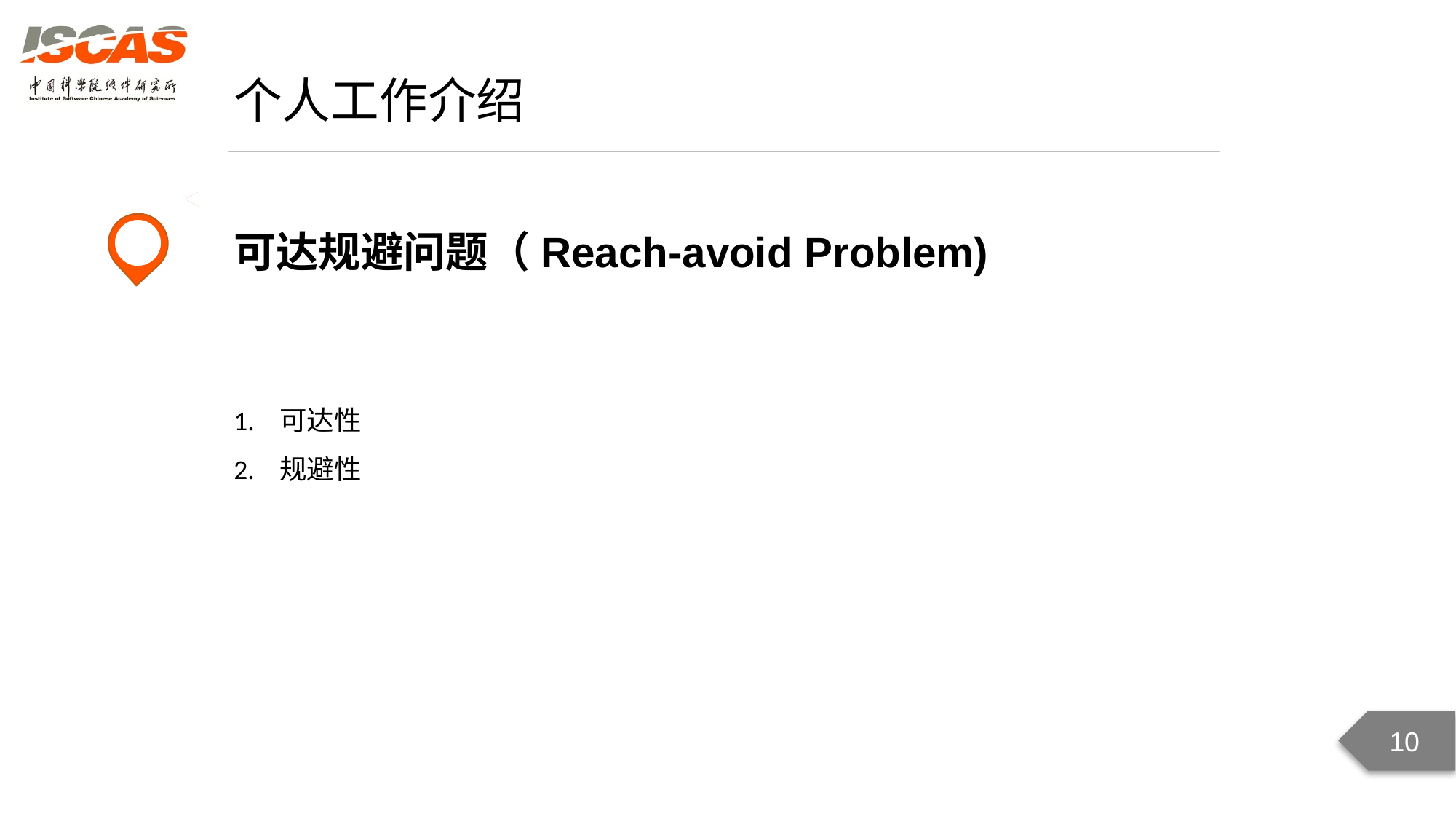

个人工作介绍

可达规避问题（Reach-avoid Problem)
1.   可达性
2.   规避性